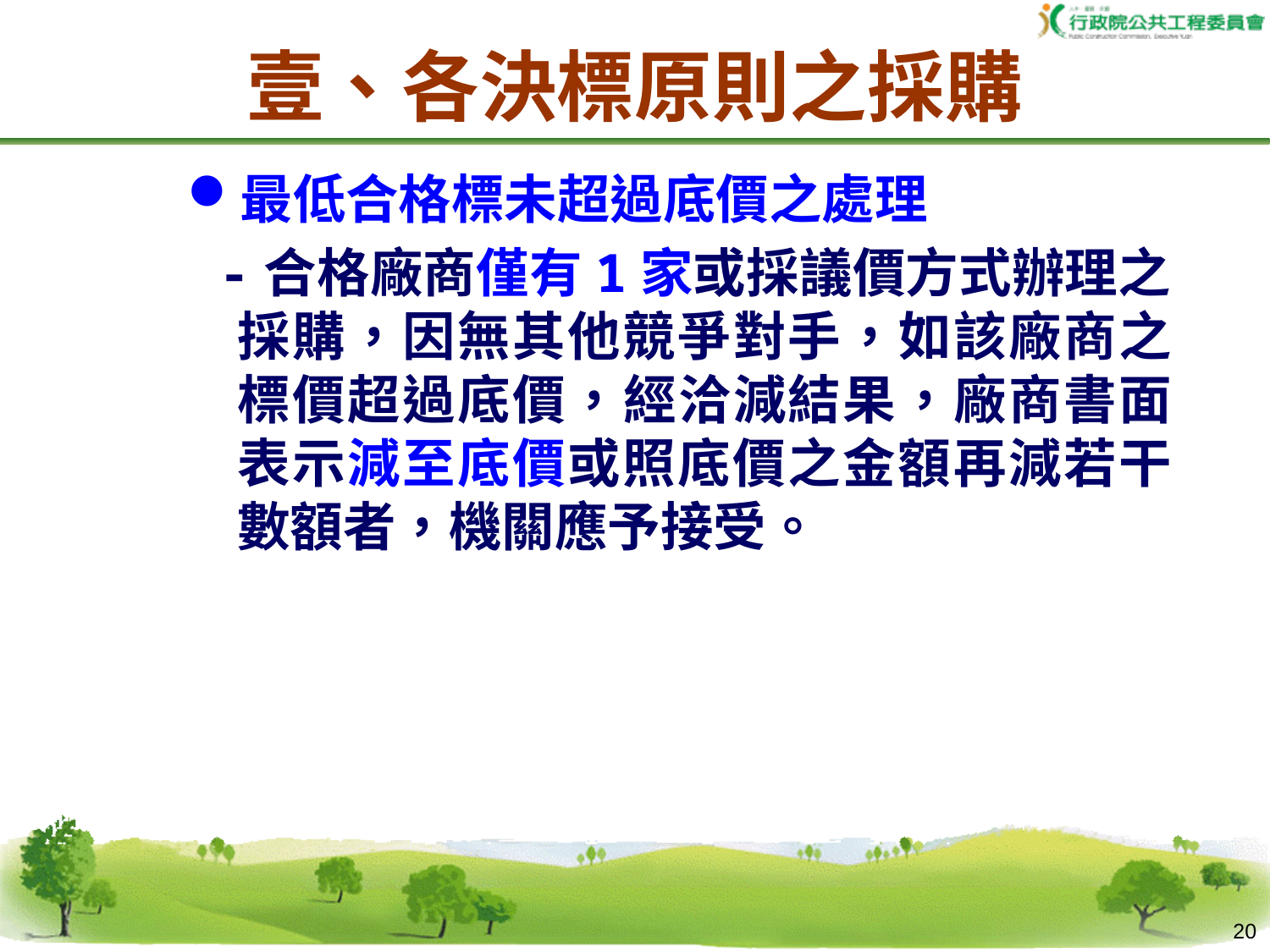

壹、各決標原則之採購
最低合格標未超過底價之處理
 -合格廠商僅有1家或採議價方式辦理之採購，因無其他競爭對手，如該廠商之標價超過底價，經洽減結果，廠商書面表示減至底價或照底價之金額再減若干數額者，機關應予接受。

20